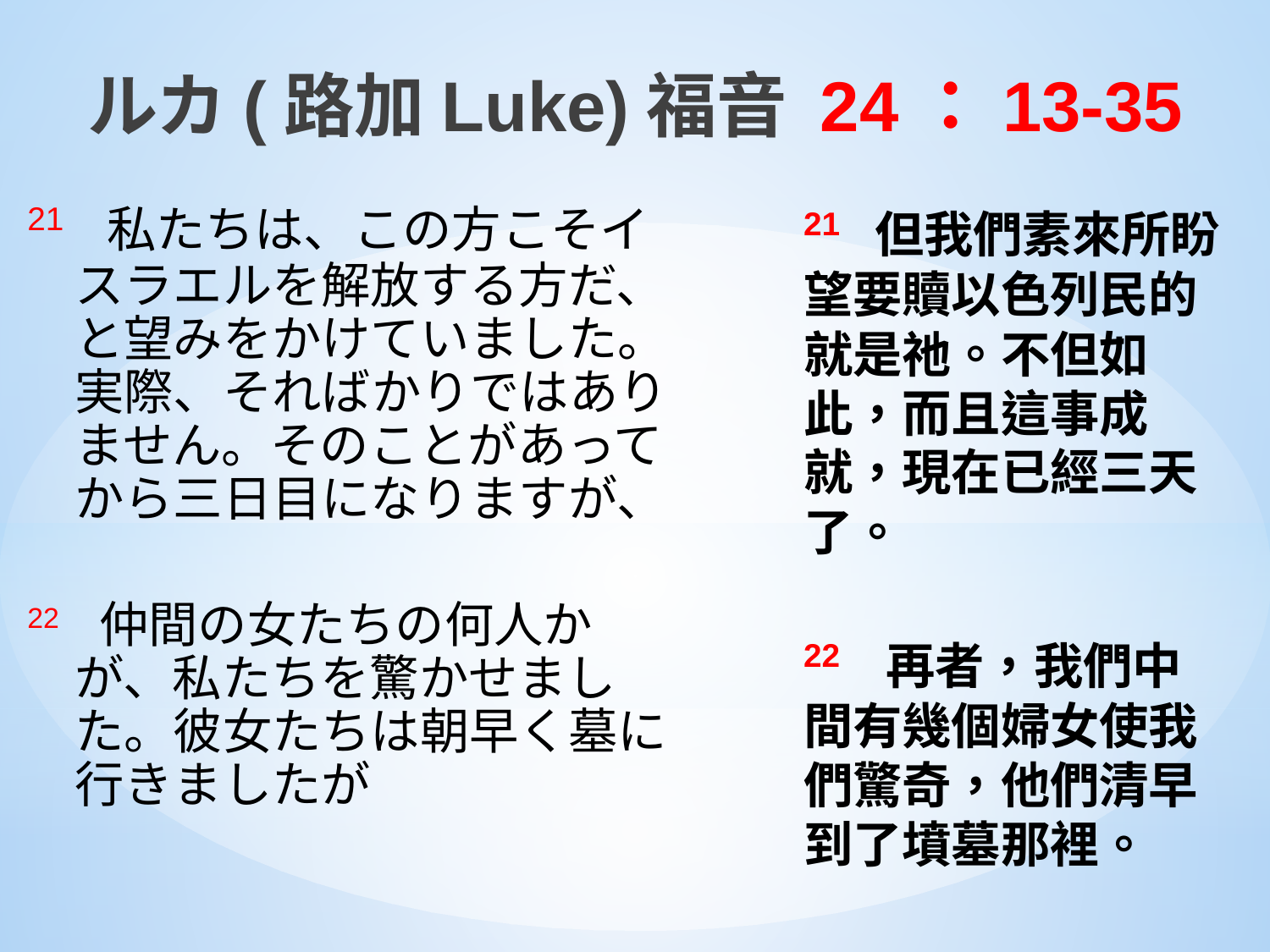

ルカ(路加Luke)福音 24：13-35

21  私たちは、この方こそイスラエルを解放する方だ、と望みをかけていました。実際、そればかりではありません。そのことがあってから三日目になりますが、

22　仲間の女たちの何人かが、私たちを驚かせました。彼女たちは朝早く墓に行きましたが
21  但我們素來所盼望要贖以色列民的就是祂。不但如此，而且這事成就，現在已經三天了。
22　再者，我們中間有幾個婦女使我們驚奇，他們清早到了墳墓那裡。